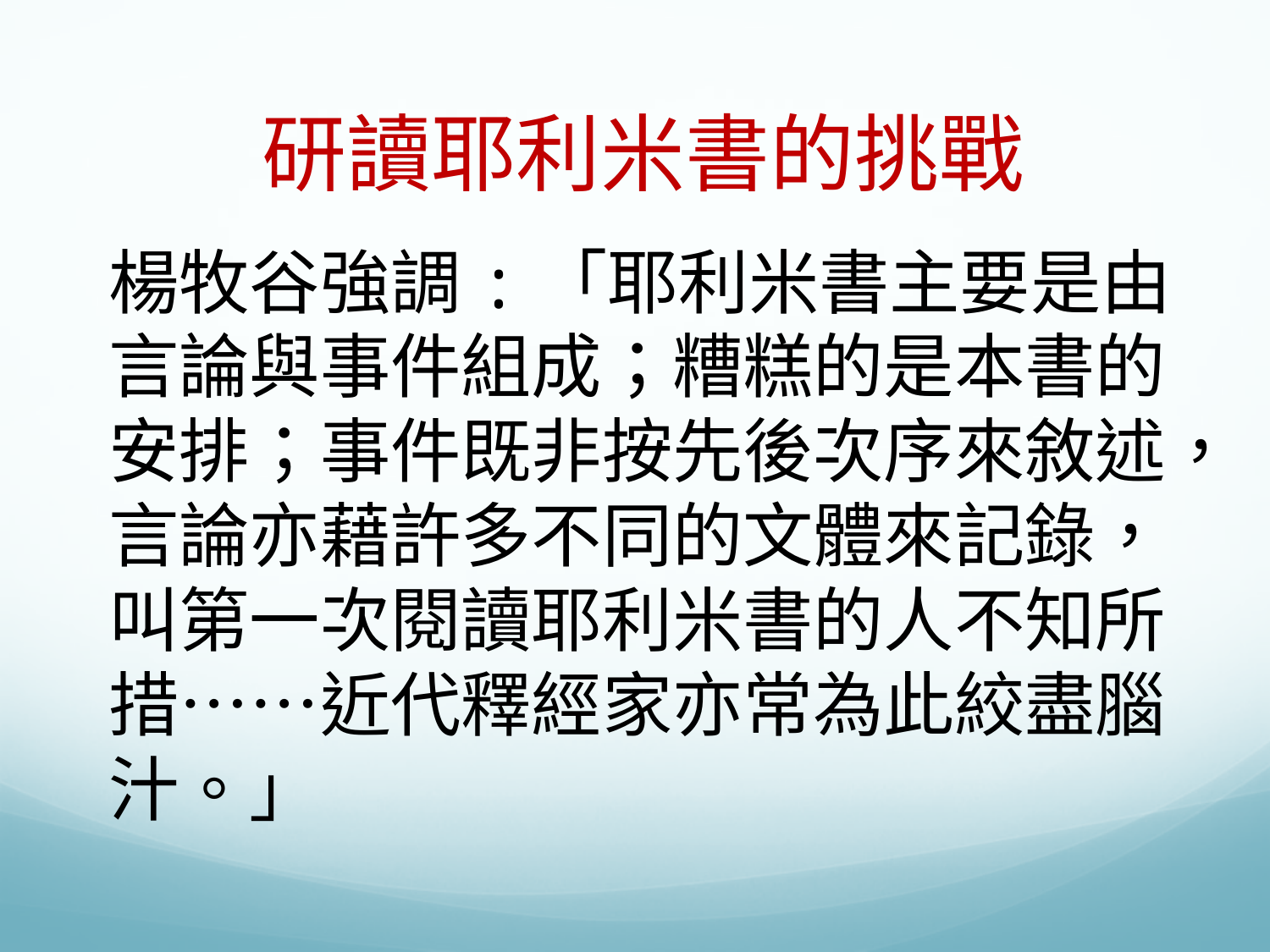

研讀耶利米書的挑戰
楊牧谷強調:「耶利米書主要是由言論與事件組成；糟糕的是本書的安排；事件既非按先後次序來敘述，言論亦藉許多不同的文體來記錄，叫第一次閱讀耶利米書的人不知所措……近代釋經家亦常為此絞盡腦汁。」